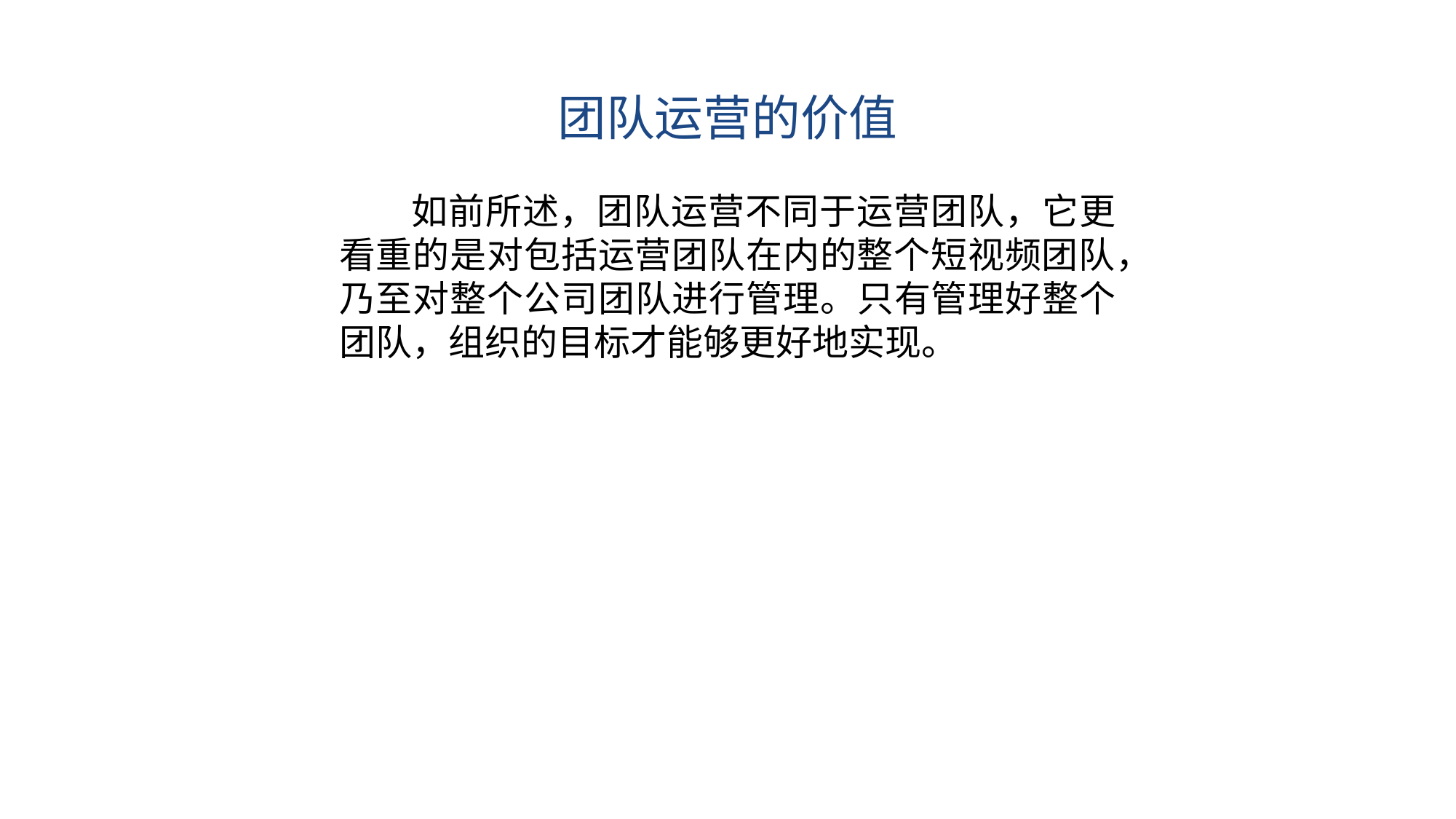

团队运营的价值
       如前所述，团队运营不同于运营团队，它更看重的是对包括运营团队在内的整个短视频团队，乃至对整个公司团队进行管理。只有管理好整个团队，组织的目标才能够更好地实现。